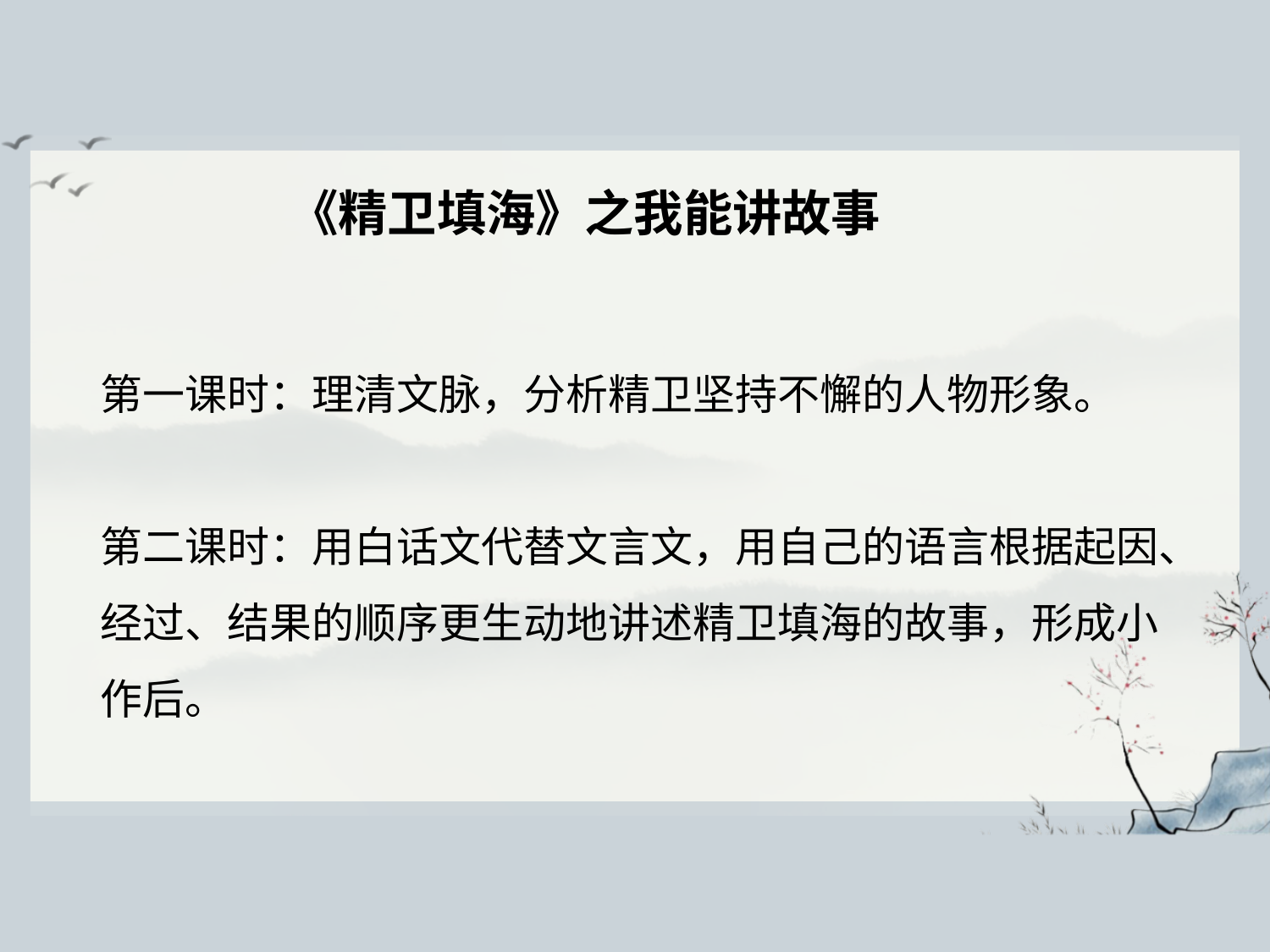

《精卫填海》之我能讲故事
第一课时：理清文脉，分析精卫坚持不懈的人物形象。

第二课时：用白话文代替文言文，用自己的语言根据起因、经过、结果的顺序更生动地讲述精卫填海的故事，形成小作后。